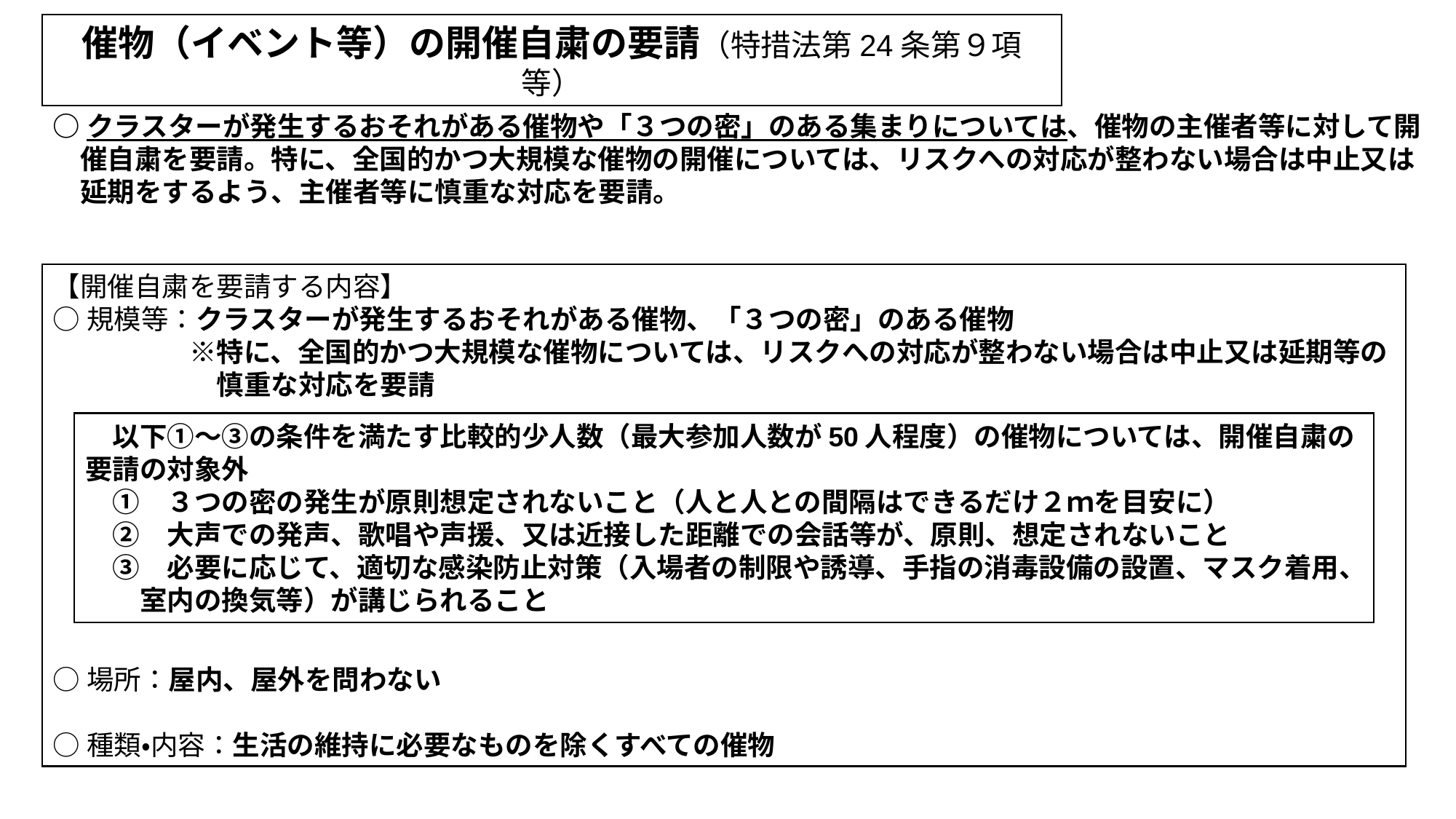

催物（イベント等）の開催自粛の要請（特措法第24条第９項等）
○クラスターが発生するおそれがある催物や「３つの密」のある集まりについては、催物の主催者等に対して開
　催自粛を要請。特に、全国的かつ大規模な催物の開催については、リスクへの対応が整わない場合は中止又は
　延期をするよう、主催者等に慎重な対応を要請。
【開催自粛を要請する内容】
○規模等：クラスターが発生するおそれがある催物、「３つの密」のある催物
　　　　　※特に、全国的かつ大規模な催物については、リスクへの対応が整わない場合は中止又は延期等の
　　　　　　慎重な対応を要請

○場所：屋内、屋外を問わない

○種類・内容：生活の維持に必要なものを除くすべての催物
　以下①～③の条件を満たす比較的少人数（最大参加人数が50人程度）の催物については、開催自粛の要請の対象外
　①　３つの密の発生が原則想定されないこと（人と人との間隔はできるだけ２ｍを目安に）
　②　大声での発声、歌唱や声援、又は近接した距離での会話等が、原則、想定されないこと
　③　必要に応じて、適切な感染防止対策（入場者の制限や誘導、手指の消毒設備の設置、マスク着用、
　　室内の換気等）が講じられること